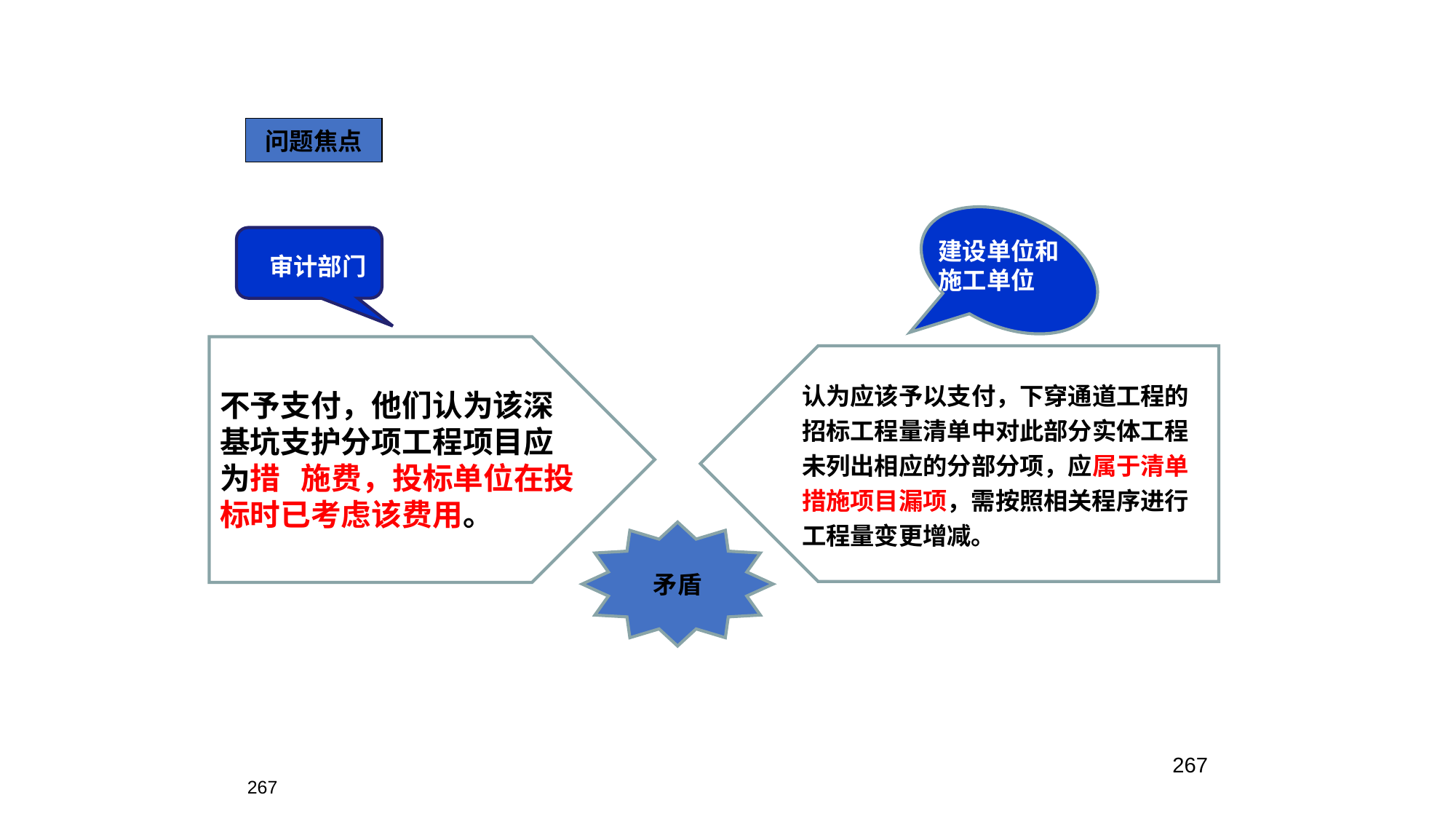

问题焦点

建设单位和施工单位
审计部门
不予支付，他们认为该深基坑支护分项工程项目应为措   施费，投标单位在投标时已考虑该费用。

认为应该予以支付，下穿通道工程的招标工程量清单中对此部分实体工程未列出相应的分部分项，应属于清单措施项目漏项，需按照相关程序进行工程量变更增减。
矛盾
267
267
267